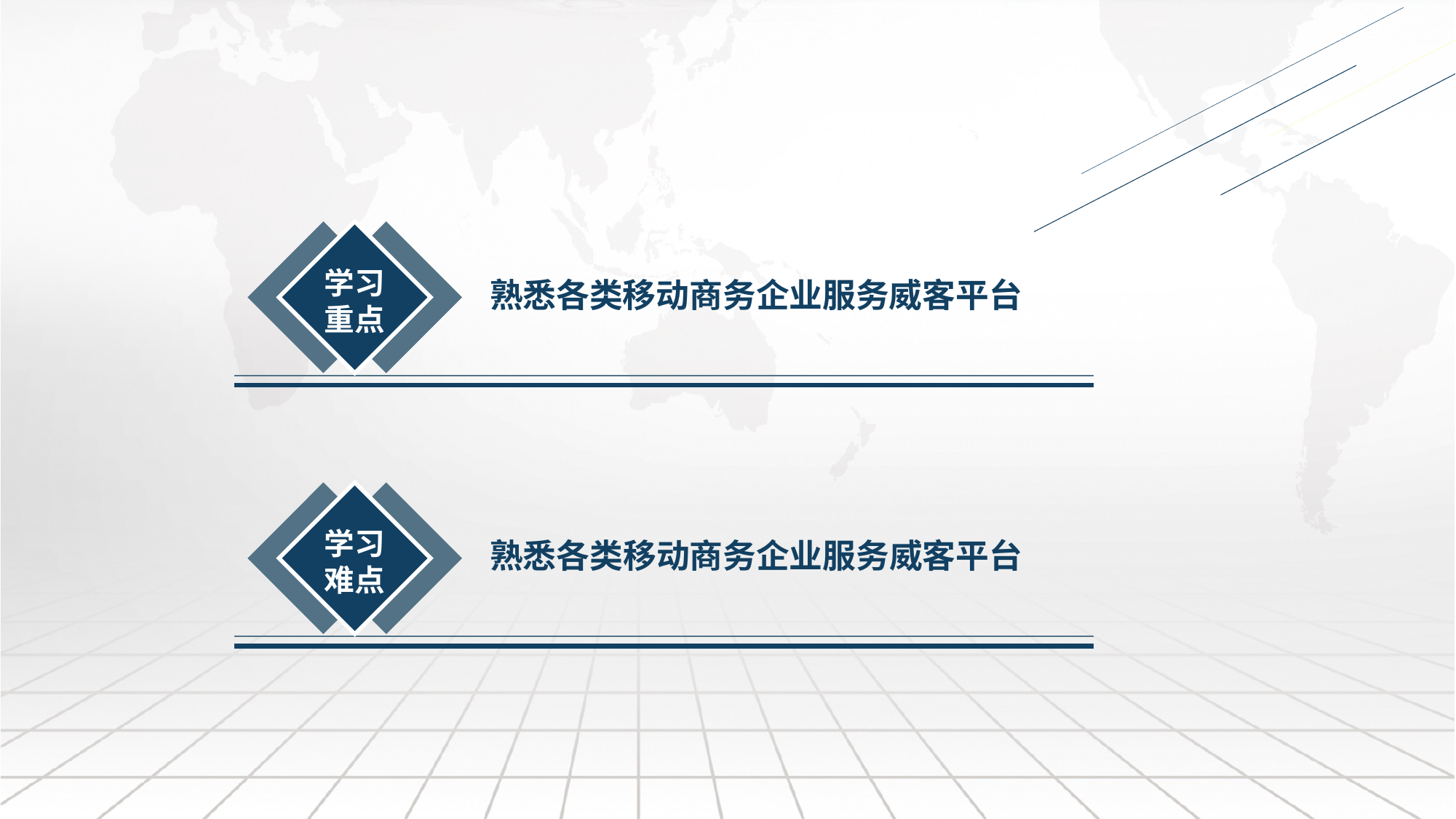

学习
重点

熟悉各类移动商务企业服务威客平台

学习
难点

熟悉各类移动商务企业服务威客平台